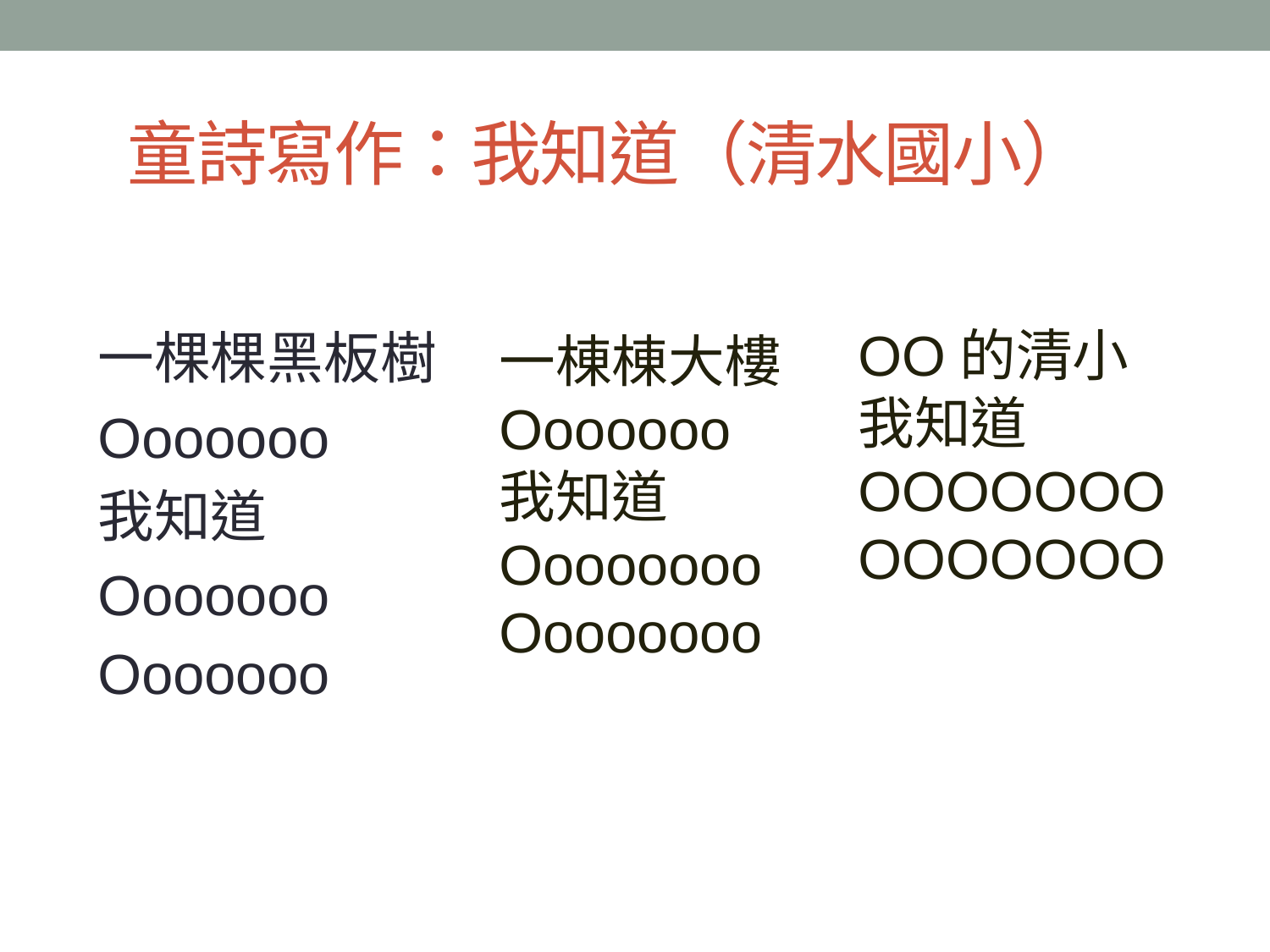

# 童詩寫作：我知道（清水國小）
OO的清小
我知道
OOOOOOO
OOOOOOO

一棟棟大樓
Ooooooo
我知道
Oooooooo
Oooooooo
一棵棵黑板樹
Ooooooo
我知道
Ooooooo
Ooooooo